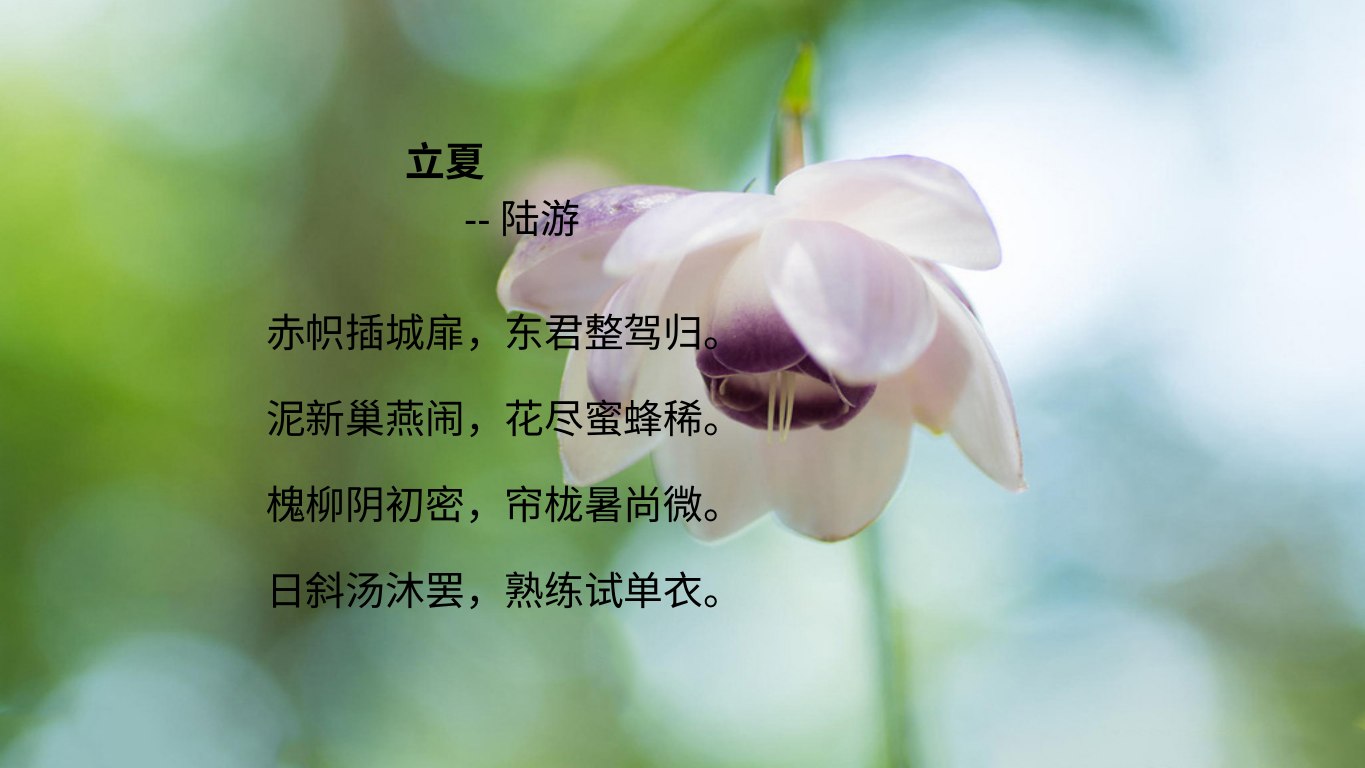

立夏
              --陆游

　　赤帜插城扉，东君整驾归。
　　泥新巢燕闹，花尽蜜蜂稀。
　　槐柳阴初密，帘栊暑尚微。
　　日斜汤沐罢，熟练试单衣。